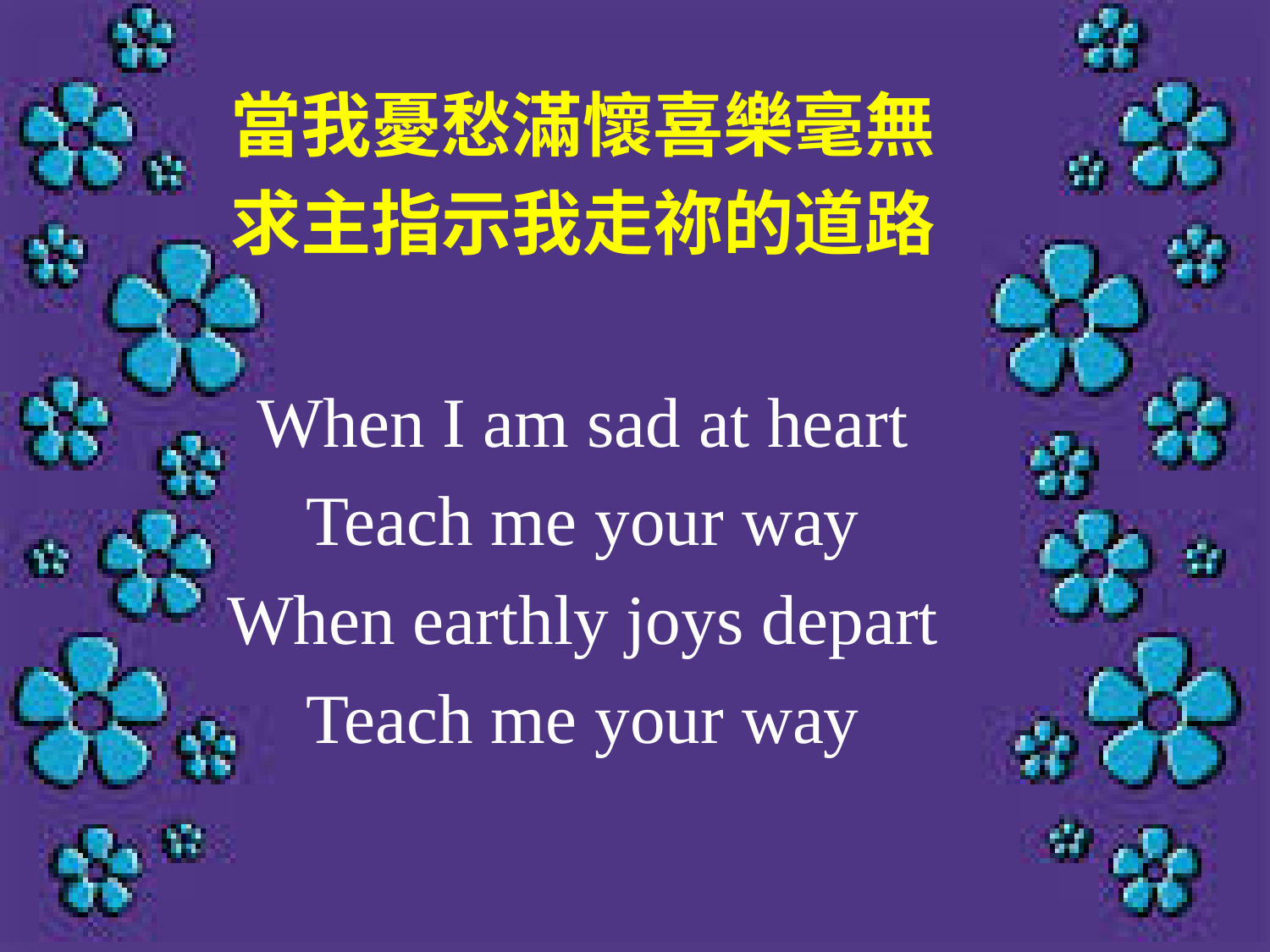

當我憂愁滿懷喜樂毫無
求主指示我走祢的道路

When I am sad at heart
Teach me your way
When earthly joys depart
Teach me your way